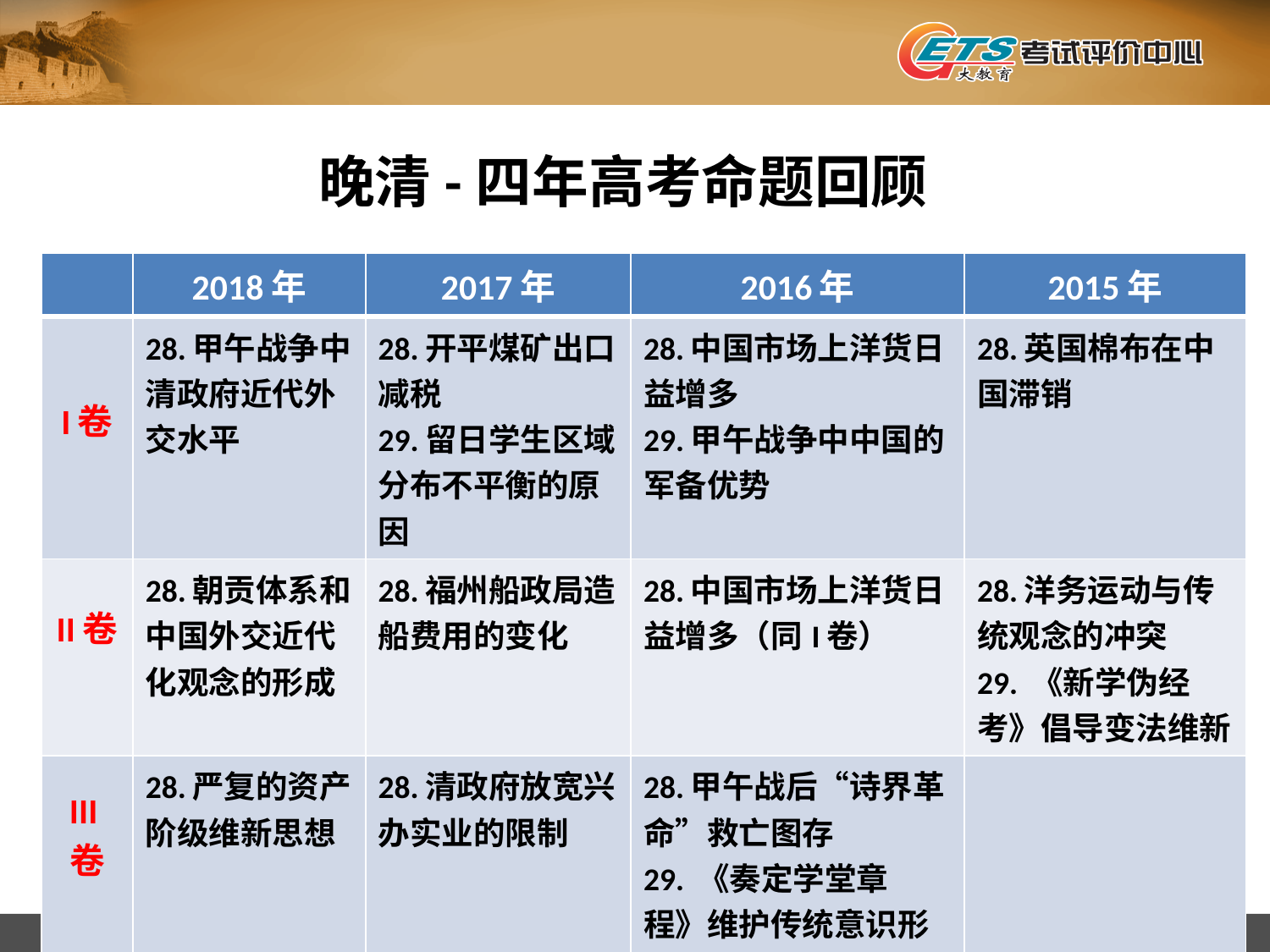

晚清-四年高考命题回顾
|  | 2018年 | 2017年 | 2016年 | 2015年 |
| --- | --- | --- | --- | --- |
| I卷 | 28.甲午战争中清政府近代外交水平 | 28.开平煤矿出口减税 29.留日学生区域分布不平衡的原因 | 28.中国市场上洋货日益增多 29.甲午战争中中国的军备优势 | 28.英国棉布在中国滞销 |
| II卷 | 28.朝贡体系和中国外交近代化观念的形成 | 28.福州船政局造船费用的变化 | 28.中国市场上洋货日益增多（同I卷） | 28.洋务运动与传统观念的冲突 29. 《新学伪经考》倡导变法维新 |
| III卷 | 28.严复的资产阶级维新思想 | 28.清政府放宽兴办实业的限制 | 28.甲午战后“诗界革命”救亡图存 29. 《奏定学堂章程》维护传统意识形态 |  |